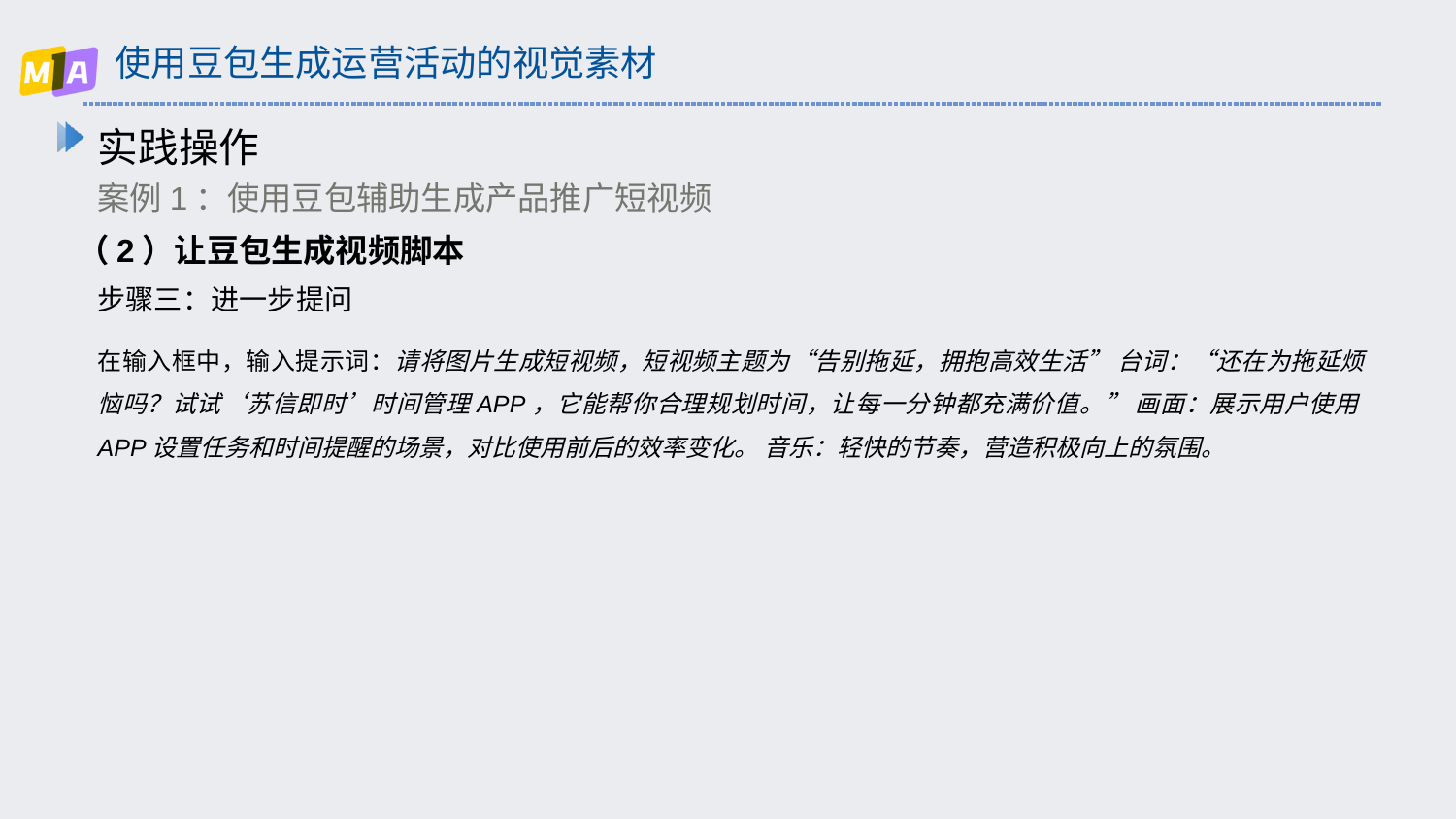

# 使用豆包生成运营活动的视觉素材
实践操作
案例1：使用豆包辅助生成产品推广短视频
（2）让豆包生成视频脚本
步骤三：进一步提问
在输入框中，输入提示词：请将图片生成短视频，短视频主题为“告别拖延，拥抱高效生活” 台词：“还在为拖延烦恼吗？试试‘苏信即时’时间管理APP，它能帮你合理规划时间，让每一分钟都充满价值。” 画面：展示用户使用APP设置任务和时间提醒的场景，对比使用前后的效率变化。 音乐：轻快的节奏，营造积极向上的氛围。